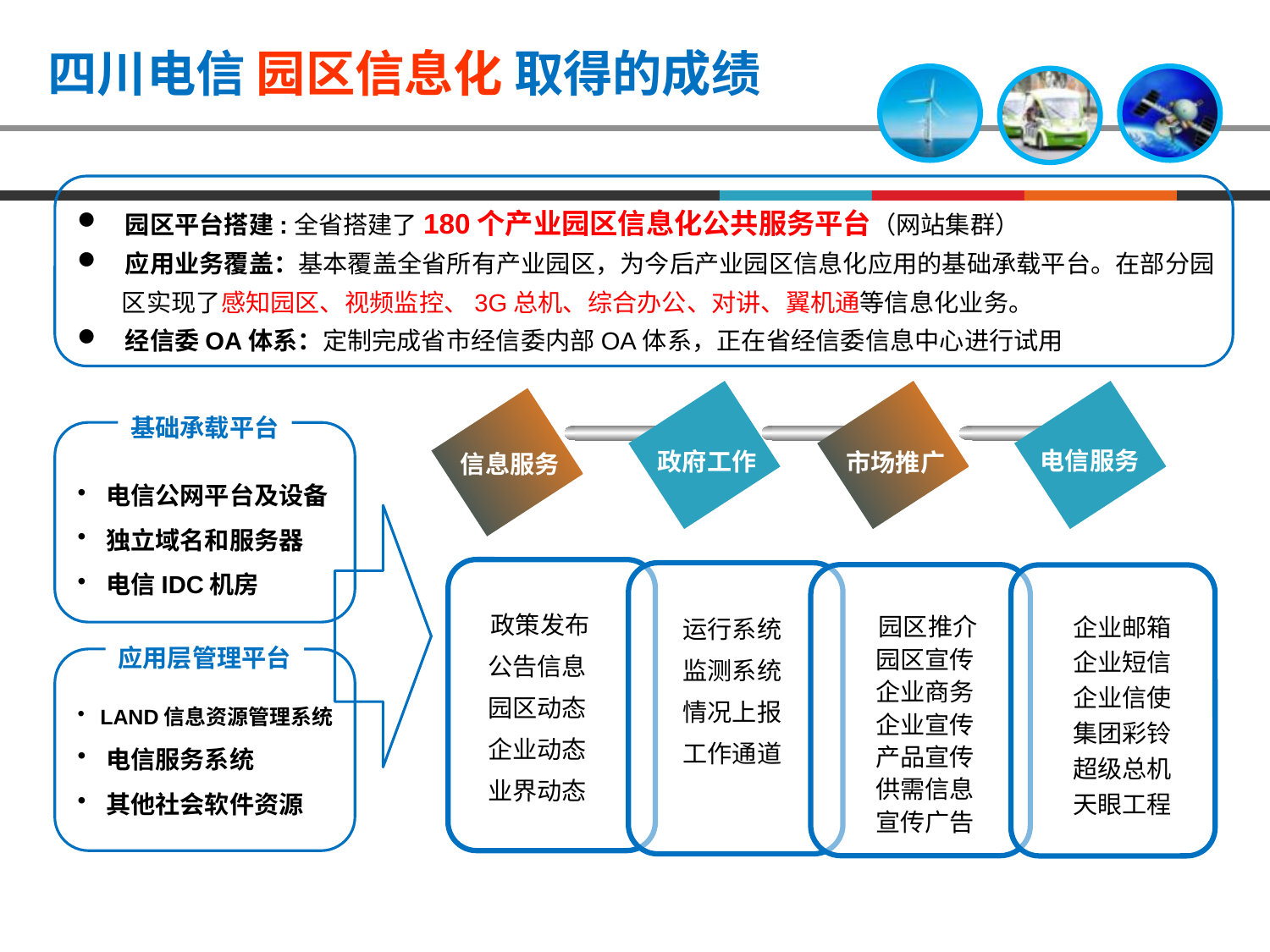

四川电信 园区信息化 取得的成绩

园区平台搭建:全省搭建了180个产业园区信息化公共服务平台（网站集群）
应用业务覆盖：基本覆盖全省所有产业园区，为今后产业园区信息化应用的基础承载平台。在部分园
       区实现了感知园区、视频监控、3G总机、综合办公、对讲、翼机通等信息化业务。
经信委OA体系：定制完成省市经信委内部OA体系，正在省经信委信息中心进行试用

政府工作

市场推广

电信服务
基础承载平台

信息服务

 电信公网平台及设备
 独立域名和服务器
 电信IDC机房

 政策发布
公告信息
园区动态
企业动态
业界动态

运行系统
监测系统
情况上报
工作通道

 园区推介
园区宣传
企业商务
企业宣传
产品宣传
供需信息
宣传广告

企业邮箱
企业短信
企业信使
集团彩铃
超级总机
天眼工程
应用层管理平台

 LAND信息资源管理系统
 电信服务系统
 其他社会软件资源